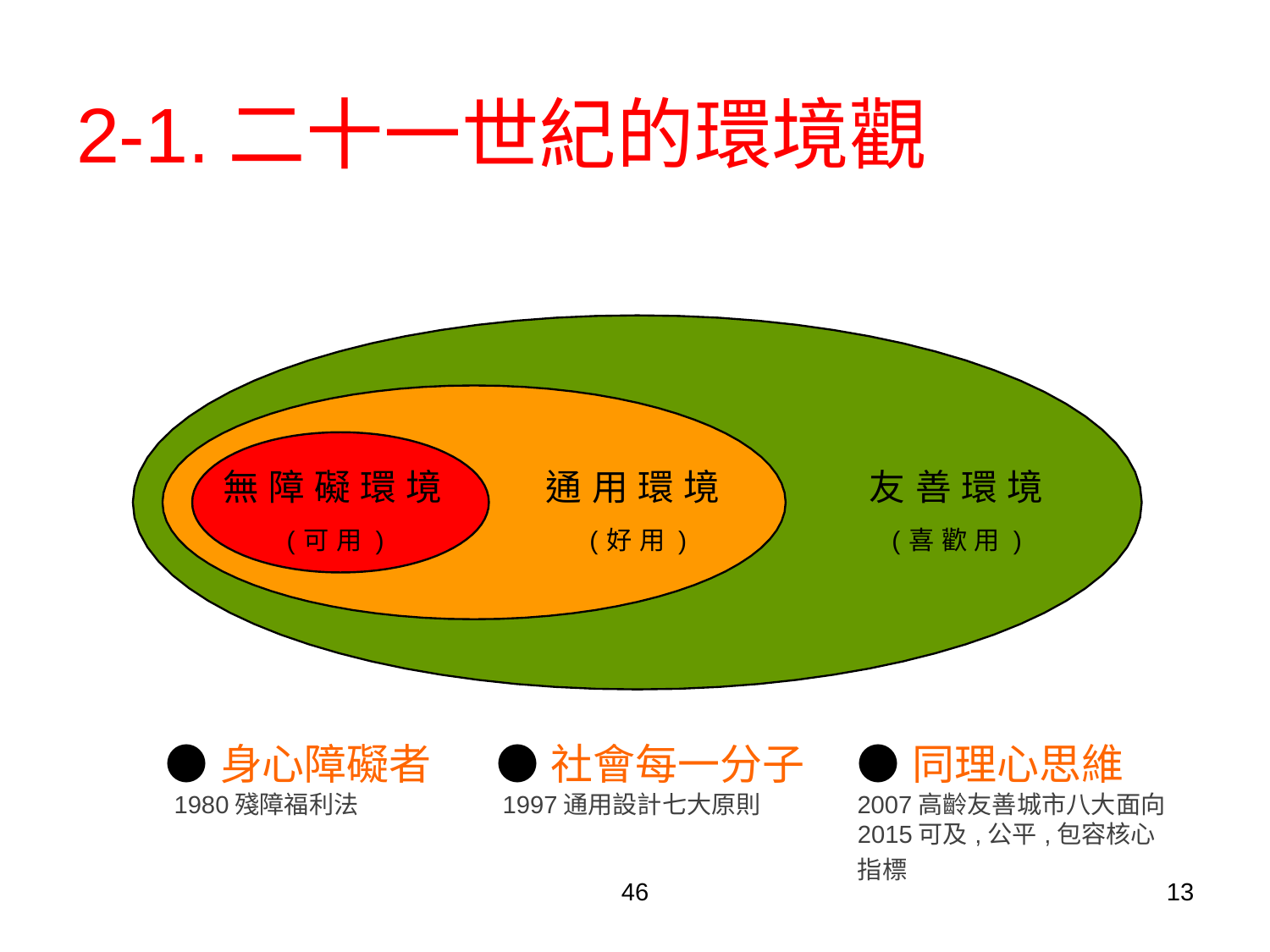

# 2-1.二十一世紀的環境觀

無障礙環境
(可用)
通用環境
(好用)
友善環境
(喜歡用)
| ●身心障礙者 | ●社會每一分子 | ●同理心思維 |
| --- | --- | --- |
| 1980殘障福利法 | 1997通用設計七大原則 | 2007高齡友善城市八大面向 |
|  |  | 2015可及,公平,包容核心指標 |
46
13